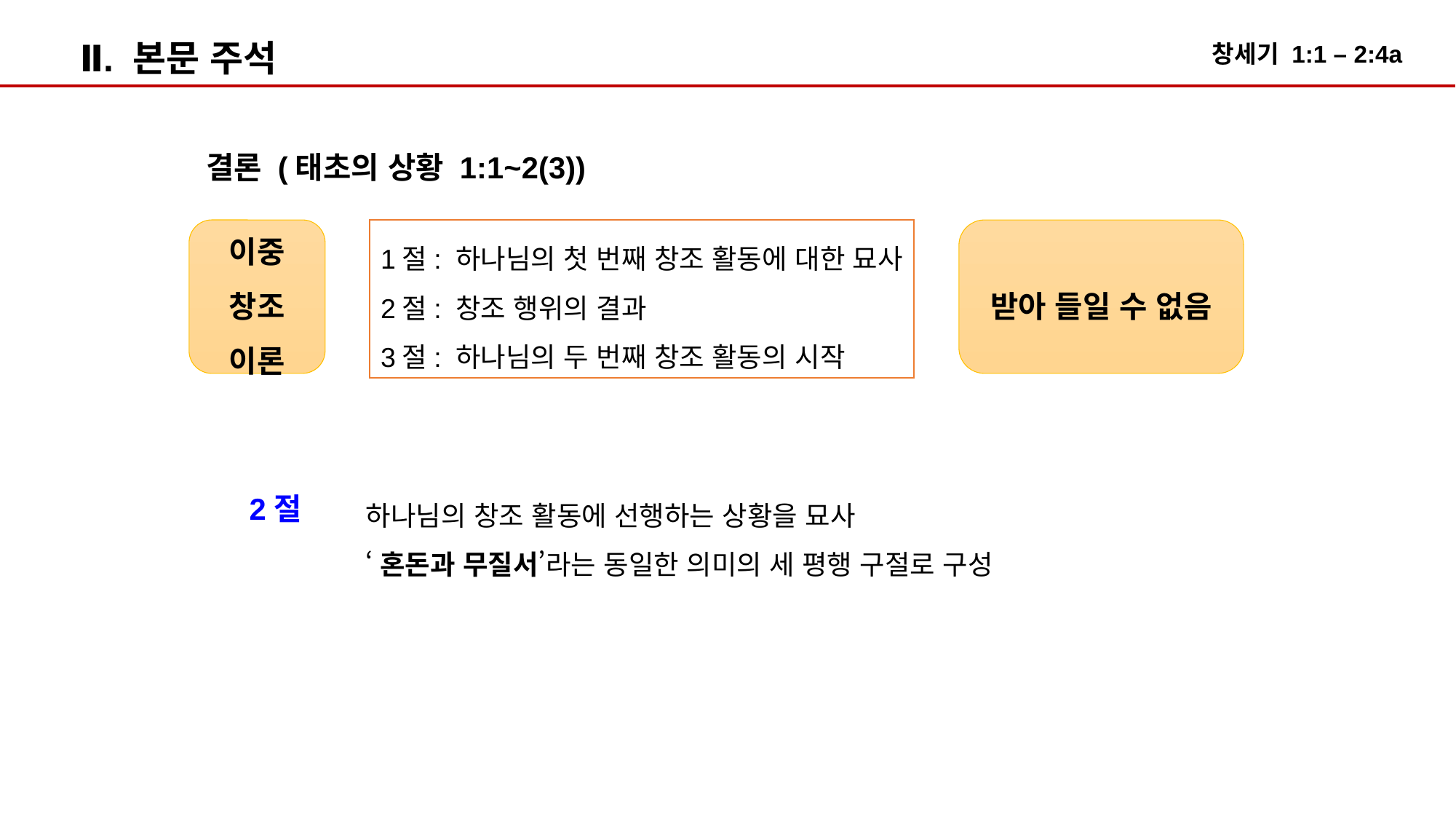

Ⅱ. 본문 주석
결론 (태초의 상황 1:1~2(3))
받아 들일 수 없음
이중 창조 이론
1절: 하나님의 첫 번째 창조 활동에 대한 묘사
2절: 창조 행위의 결과
3절: 하나님의 두 번째 창조 활동의 시작
하나님의 창조 활동에 선행하는 상황을 묘사
‘혼돈과 무질서’라는 동일한 의미의 세 평행 구절로 구성
2절